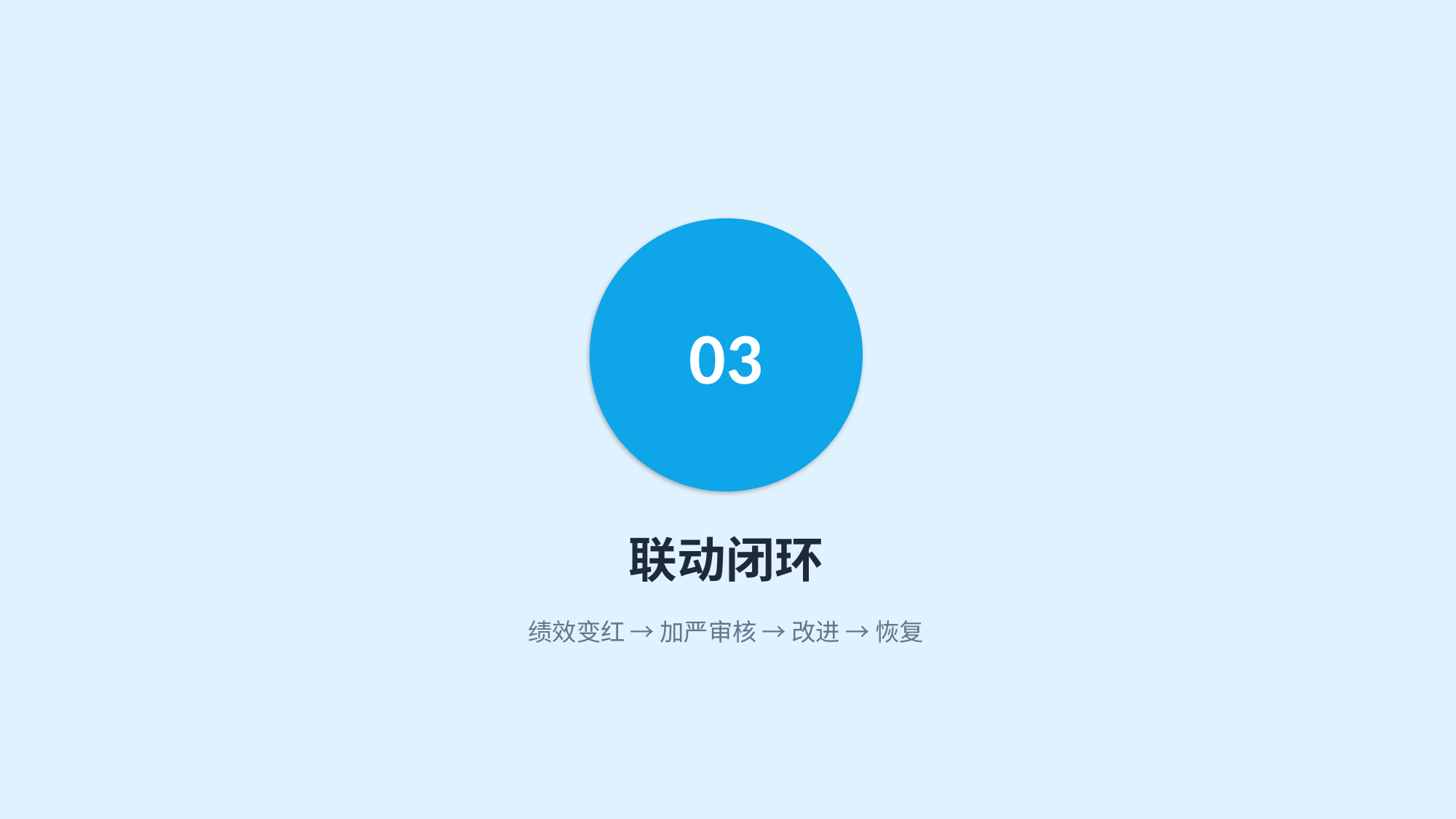

03
联动闭环
绩效变红 → 加严审核 → 改进 → 恢复